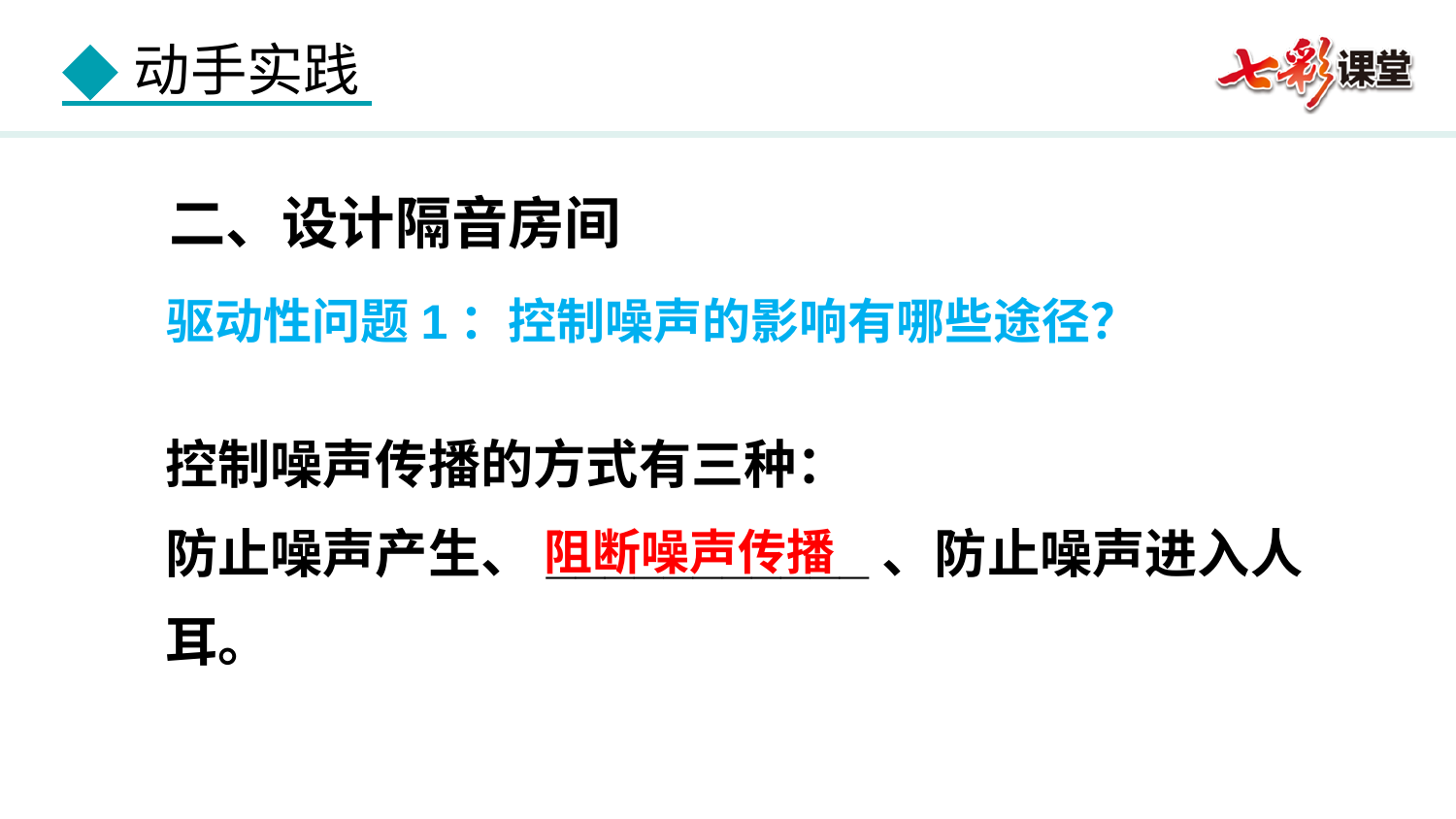

二、设计隔音房间
驱动性问题1：控制噪声的影响有哪些途径？
控制噪声传播的方式有三种：
防止噪声产生、___________、防止噪声进入人耳。
阻断噪声传播